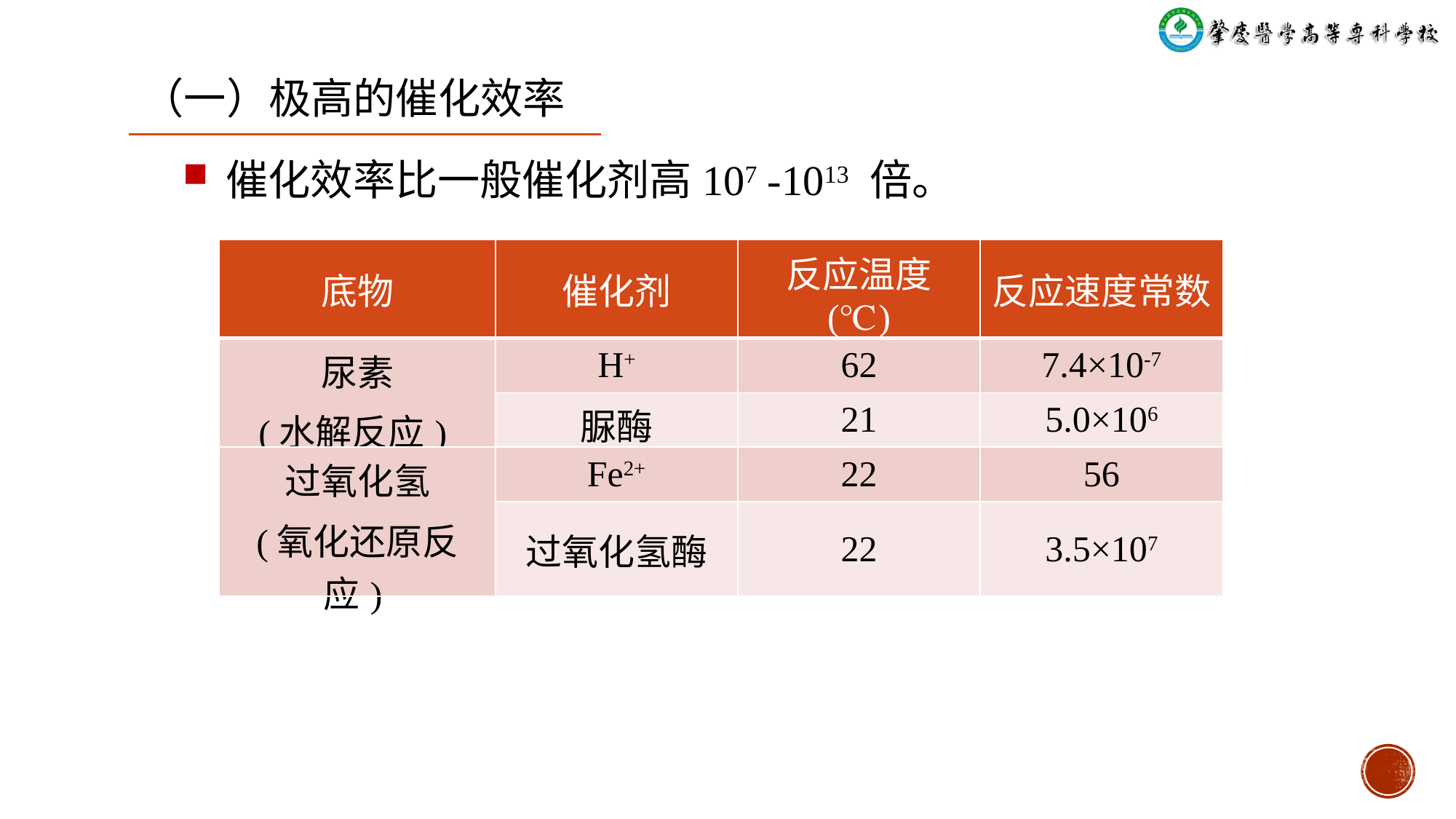

（一）极高的催化效率
催化效率比一般催化剂高107 -1013 倍。
| 底物 | 催化剂 | 反应温度 (℃) | 反应速度常数 |
| --- | --- | --- | --- |
| 尿素 (水解反应) | H+ | 62 | 7.4×10-7 |
|  | 脲酶 | 21 | 5.0×106 |
| 过氧化氢 (氧化还原反应) | Fe2+ | 22 | 56 |
|  | 过氧化氢酶 | 22 | 3.5×107 |